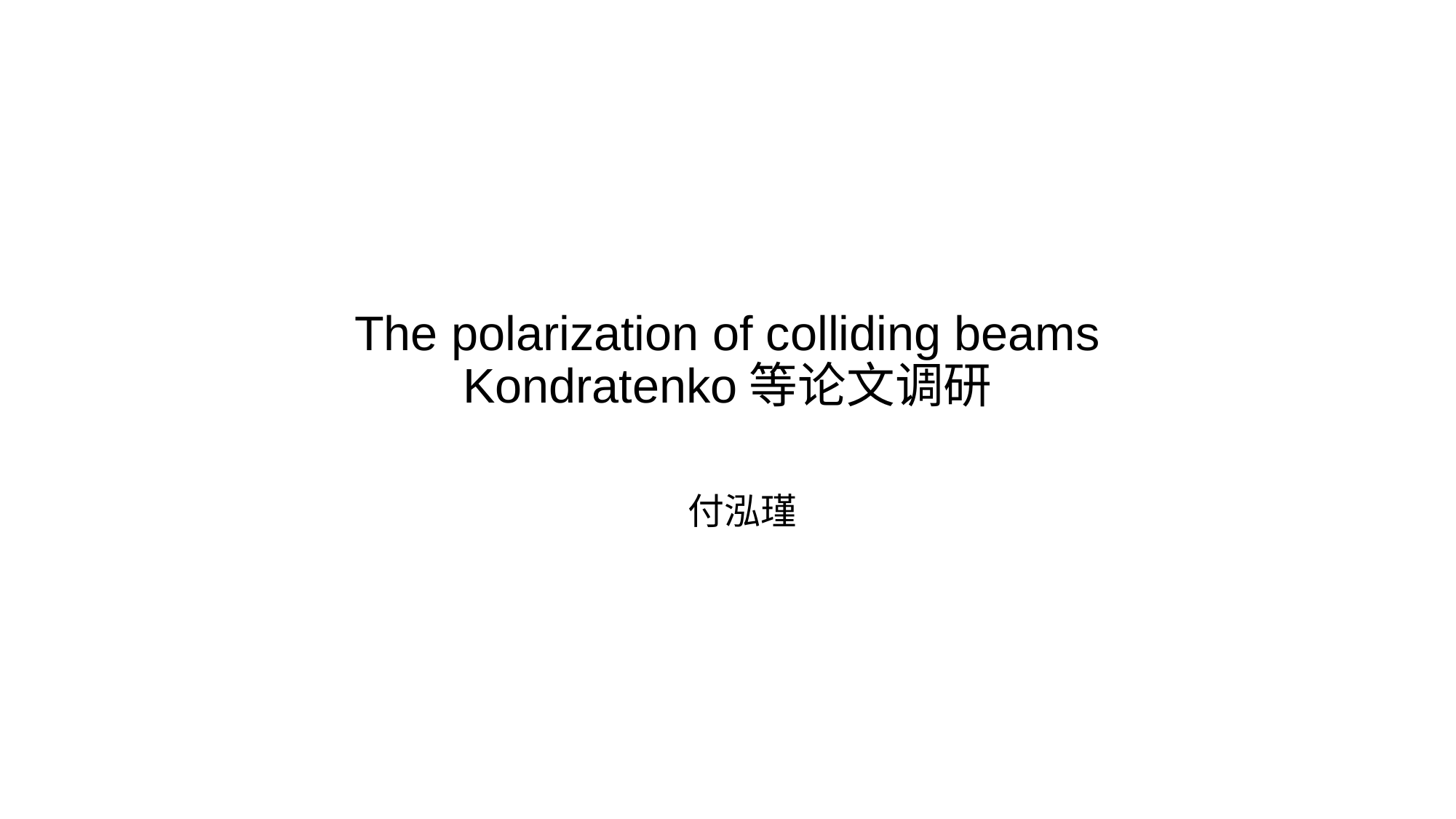

# The polarization of colliding beams Kondratenko等论文调研
付泓瑾